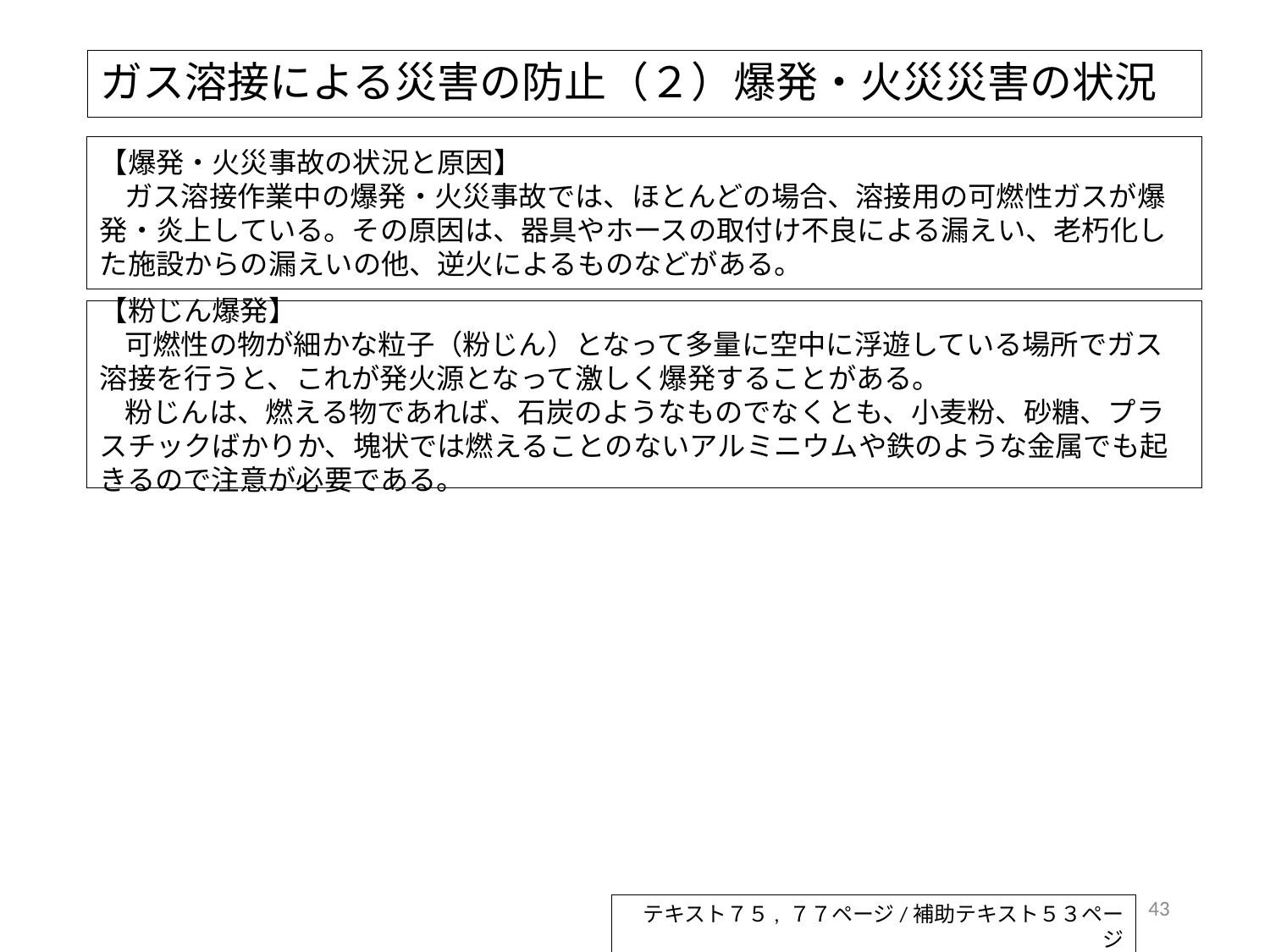

# ガス溶接による災害の防止（２）爆発・火災災害の状況
【爆発・火災事故の状況と原因】
ガス溶接作業中の爆発・火災事故では、ほとんどの場合、溶接用の可燃性ガスが爆発・炎上している。その原因は、器具やホースの取付け不良による漏えい、老朽化した施設からの漏えいの他、逆火によるものなどがある。
【粉じん爆発】
可燃性の物が細かな粒子（粉じん）となって多量に空中に浮遊している場所でガス溶接を行うと、これが発火源となって激しく爆発することがある。
粉じんは、燃える物であれば、石炭のようなものでなくとも、小麦粉、砂糖、プラスチックばかりか、塊状では燃えることのないアルミニウムや鉄のような金属でも起きるので注意が必要である。
43
テキスト７５, ７７ページ/補助テキスト５３ページ